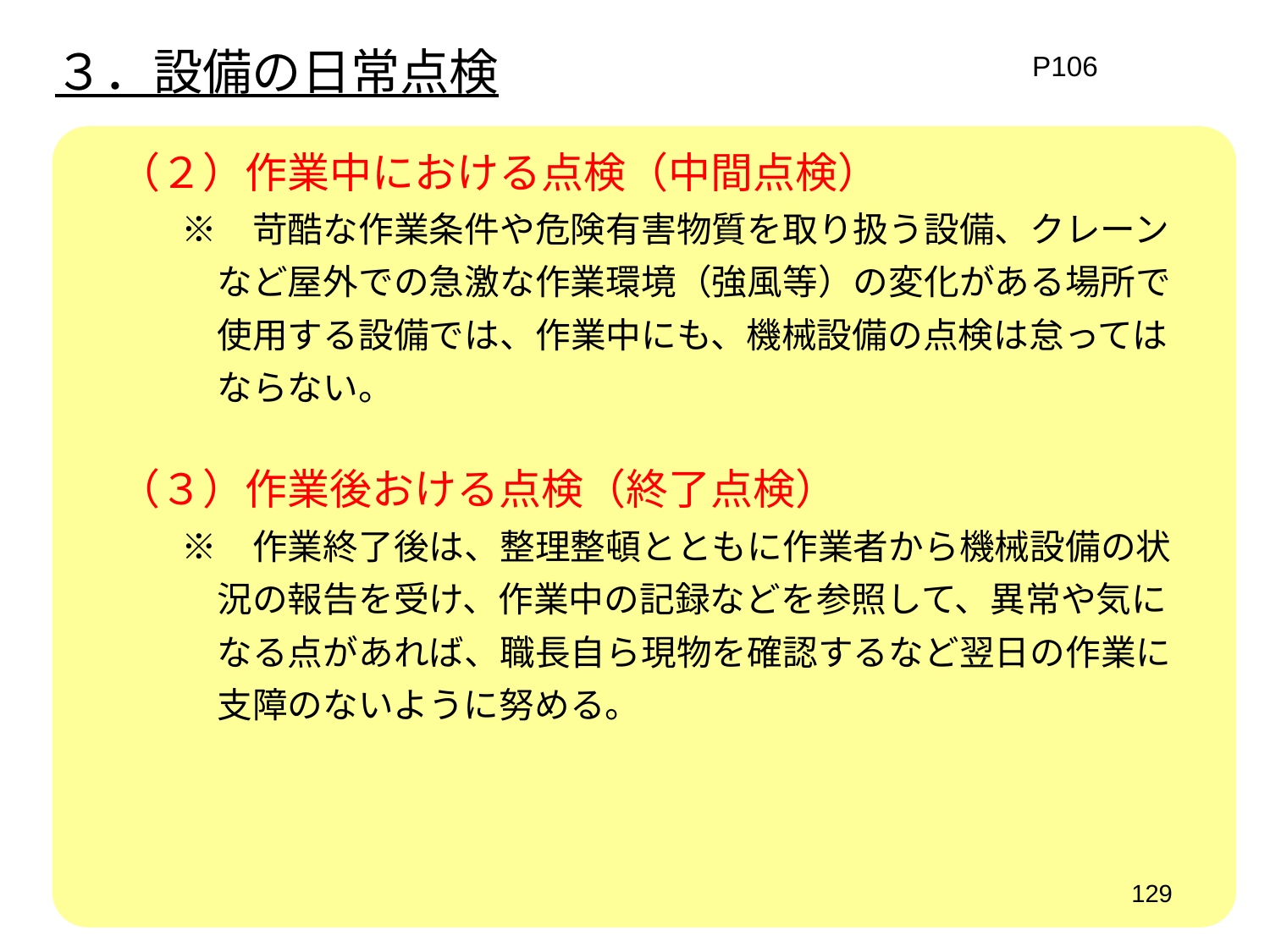

３．設備の日常点検
P106
　（２）作業中における点検（中間点検）
　　　※　苛酷な作業条件や危険有害物質を取り扱う設備、クレーン
　　　　など屋外での急激な作業環境（強風等）の変化がある場所で
　　　　使用する設備では、作業中にも、機械設備の点検は怠っては
　　　　ならない。

　（３）作業後おける点検（終了点検）
　　　※　作業終了後は、整理整頓とともに作業者から機械設備の状
　　　　況の報告を受け、作業中の記録などを参照して、異常や気に
　　　　なる点があれば、職長自ら現物を確認するなど翌日の作業に
　　　　支障のないように努める。

129